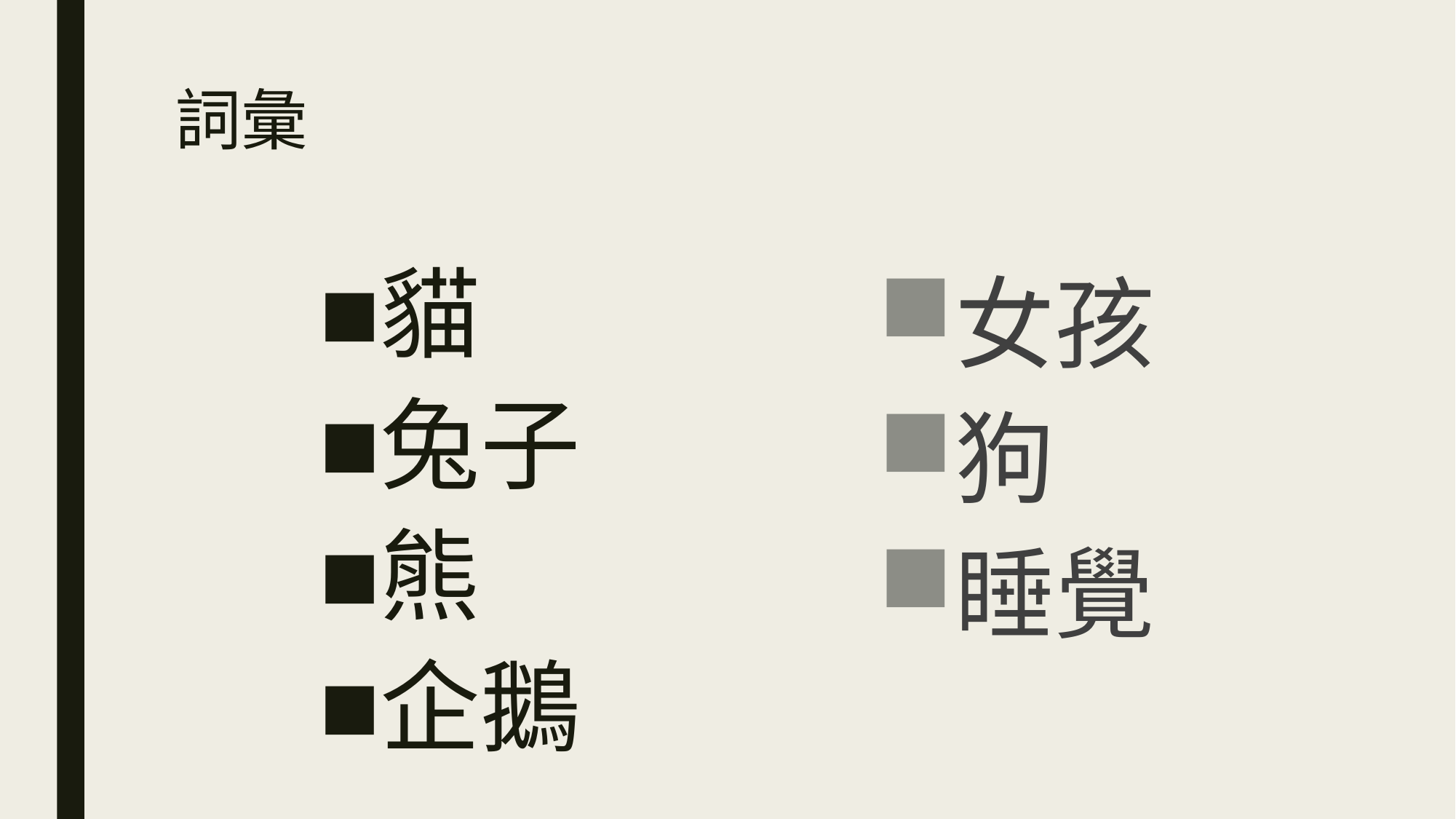

# 詞彙
貓
兔子
熊
企鵝
女孩
狗
睡覺